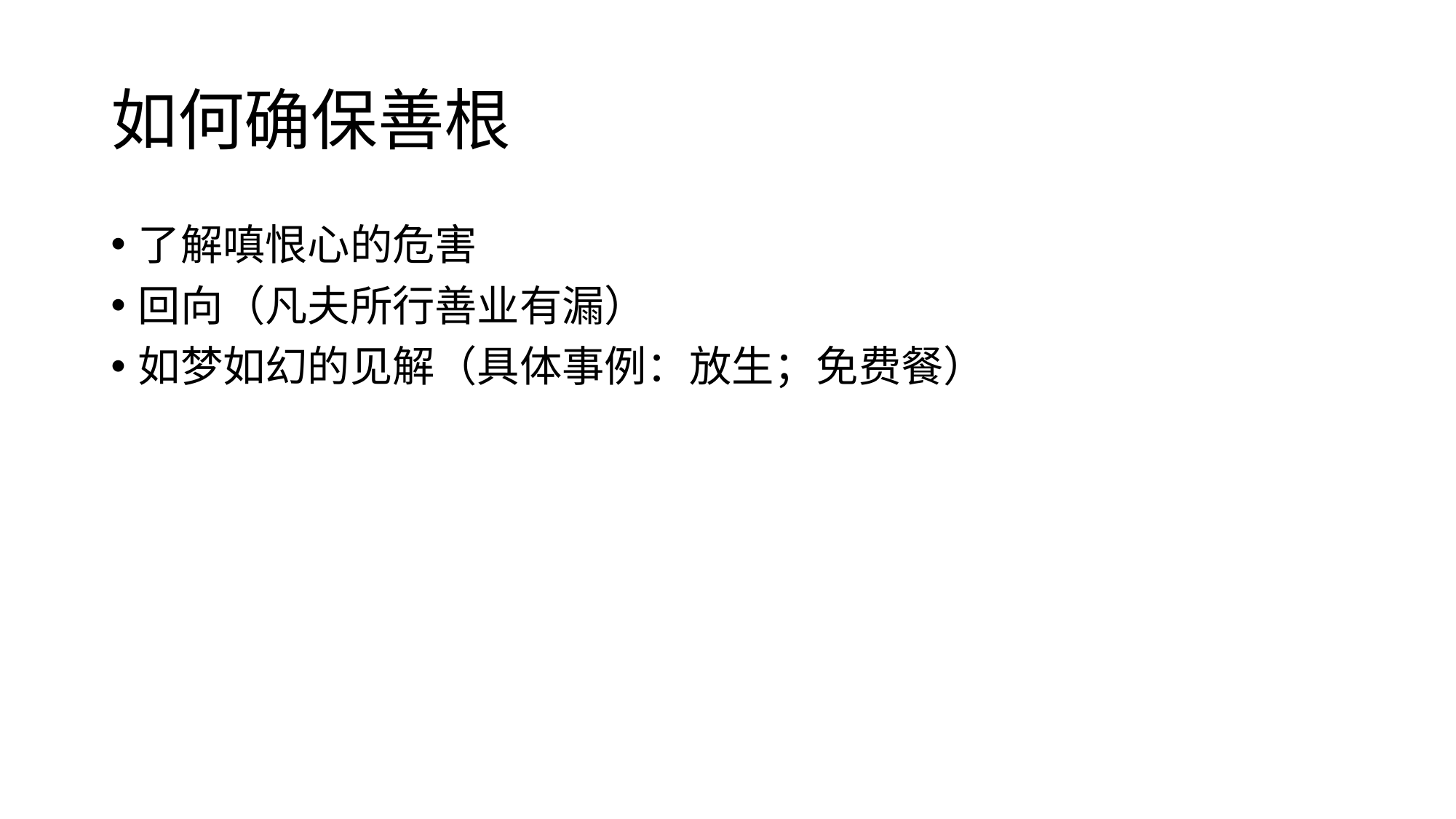

# 如何确保善根
了解嗔恨心的危害
回向（凡夫所行善业有漏）
如梦如幻的见解（具体事例：放生；免费餐）